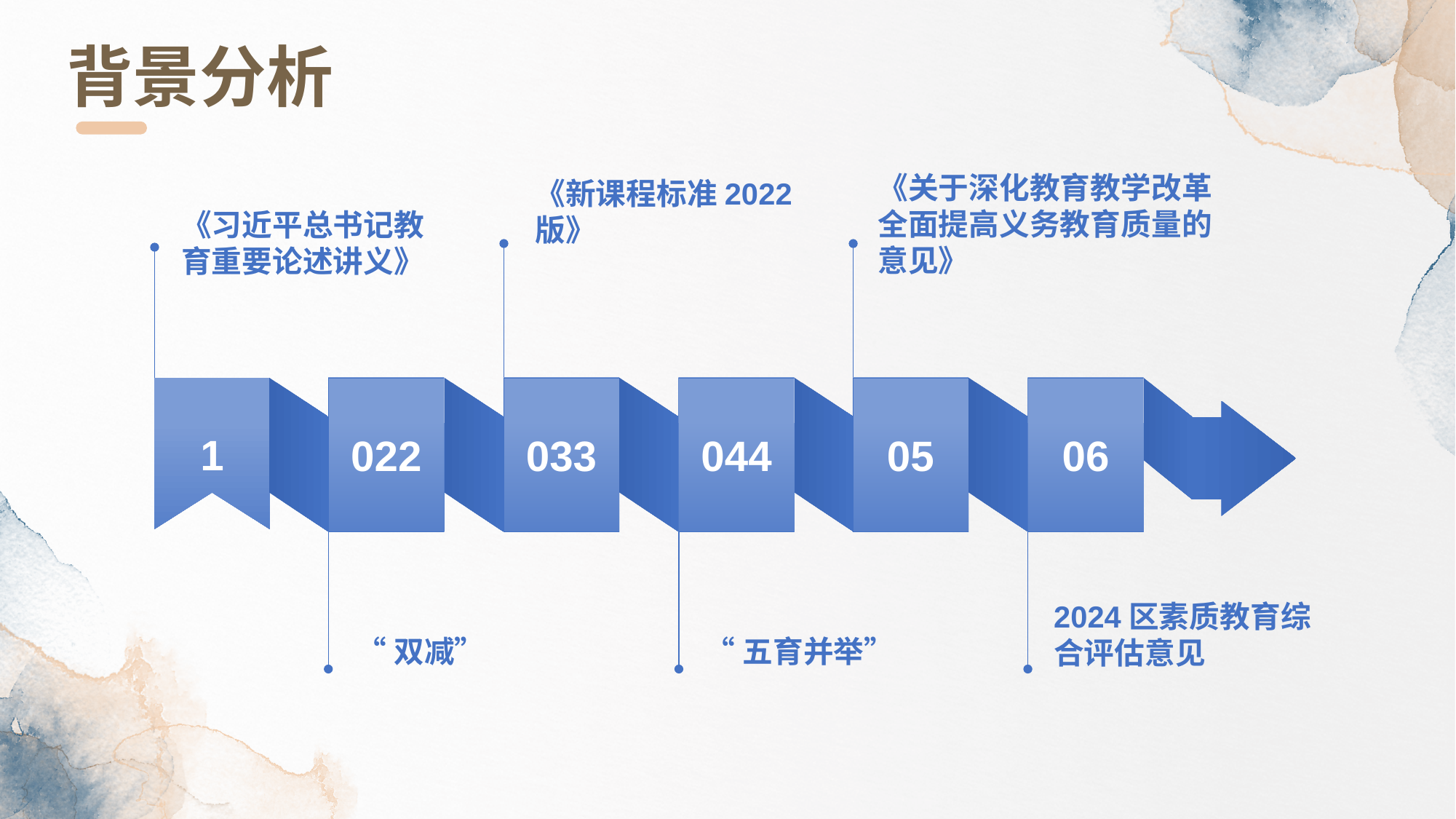

背景分析

《新课程标准2022版》
《关于深化教育教学改革全面提高义务教育质量的意见》
《习近平总书记教育重要论述讲义》
1
022
033
044
05
06

“双减”
“五育并举”
2024区素质教育综合评估意见